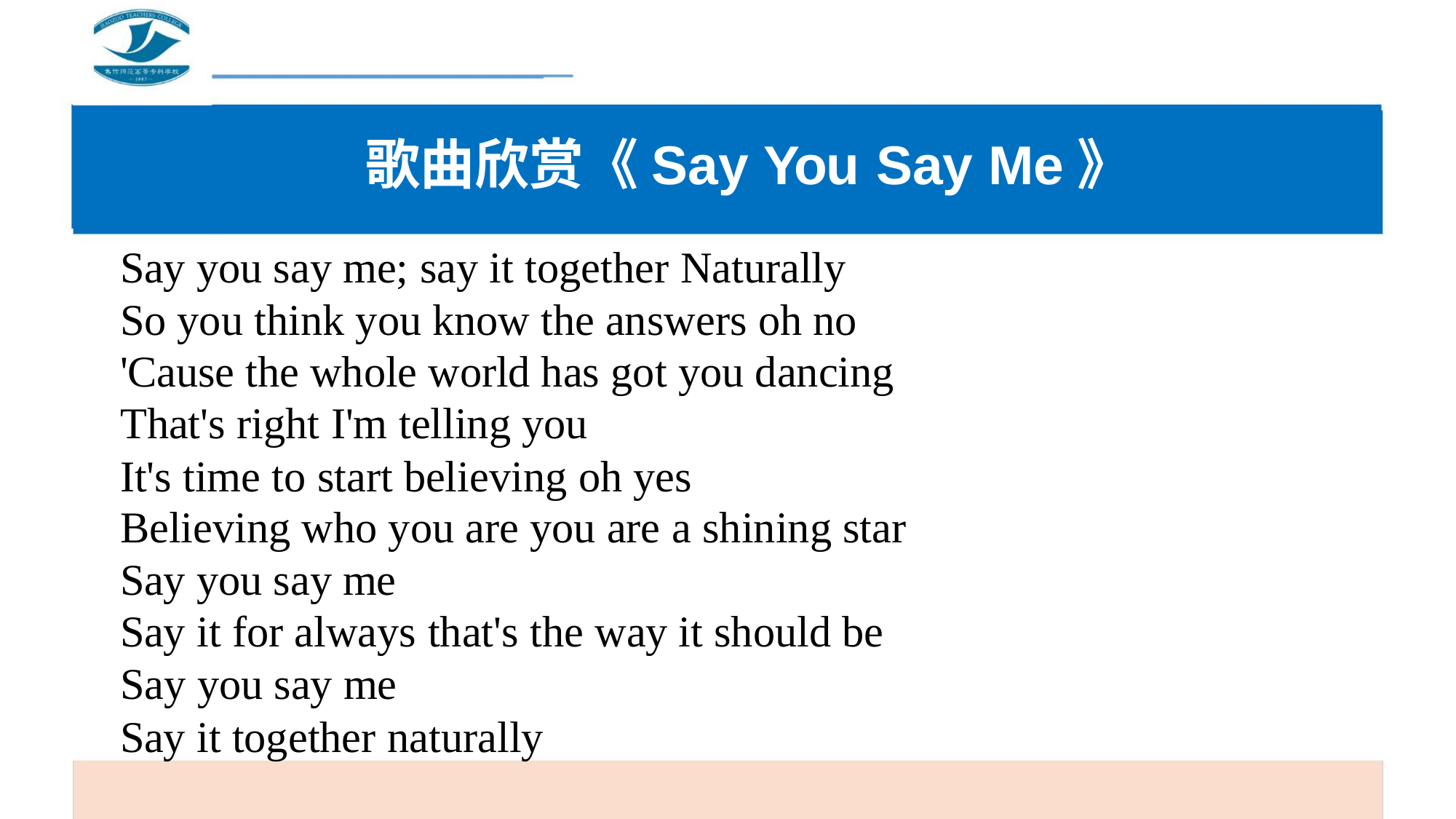

歌曲欣赏《Say You Say Me》
Say you say me; say it together Naturally
So you think you know the answers oh no
'Cause the whole world has got you dancing
That's right I'm telling you
It's time to start believing oh yes
Believing who you are you are a shining star
Say you say me
Say it for always that's the way it should be
Say you say me
Say it together naturally